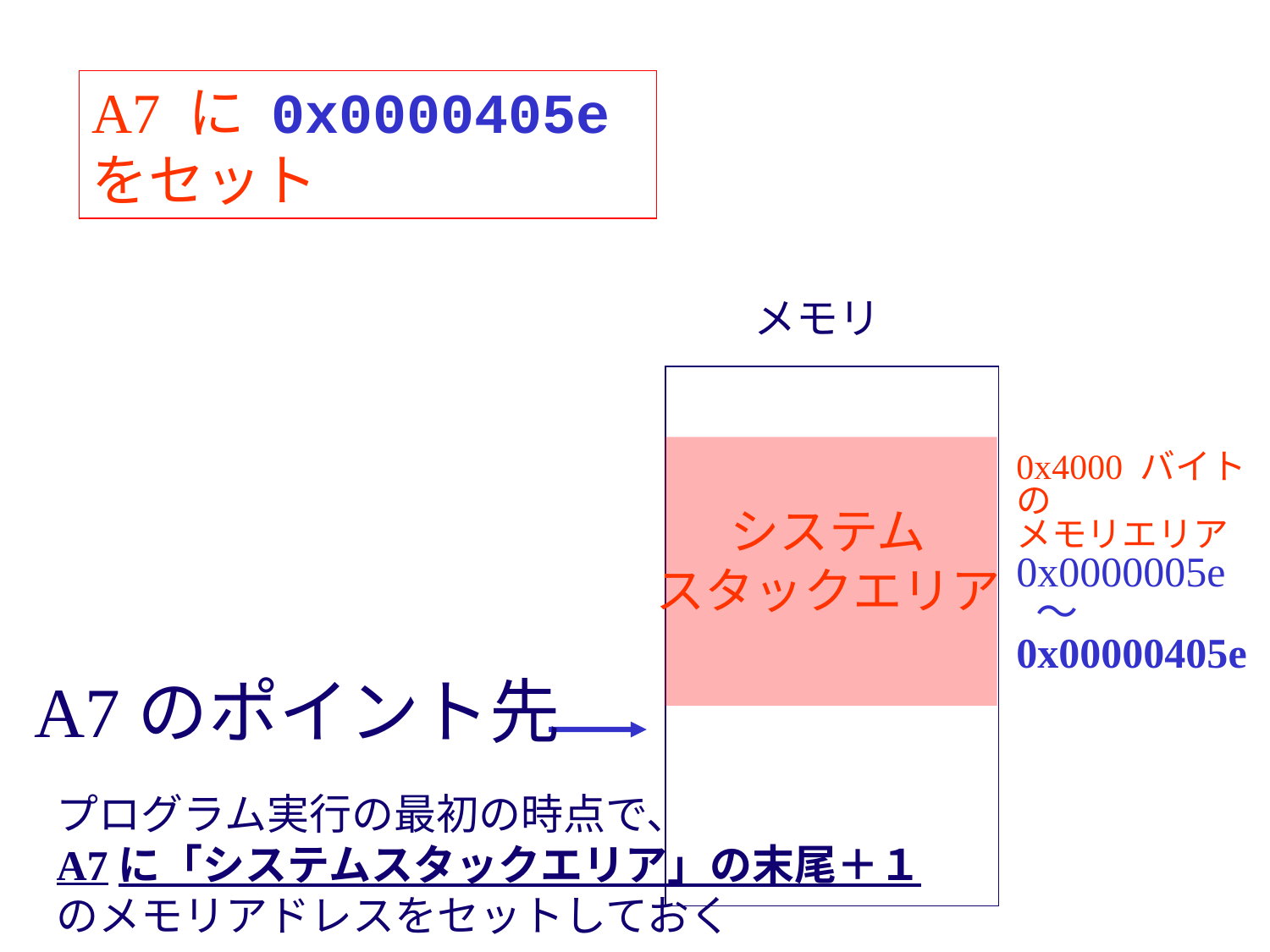

A7 に 0x0000405e
をセット
メモリ

0x4000 バイトの
メモリエリア
0x0000005e
 ～ 0x00000405e
システム
スタックエリア
A7のポイント先

プログラム実行の最初の時点で、
A7に「システムスタックエリア」の末尾＋１
のメモリアドレスをセットしておく